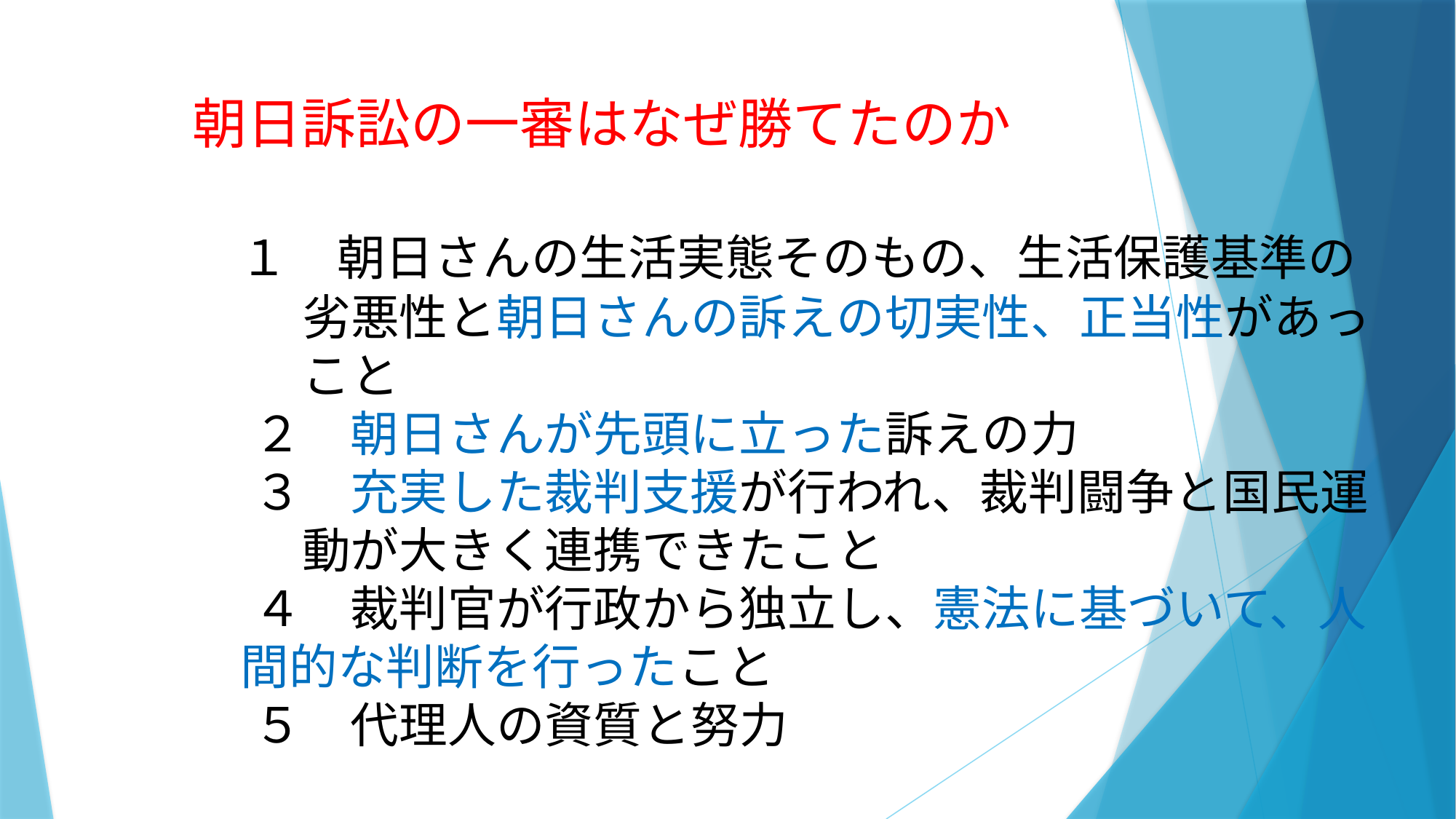

朝日訴訟の一審はなぜ勝てたのか

　　　　 １　朝日さんの生活実態そのもの、生活保護基準の
　　　　　　劣悪性と朝日さんの訴えの切実性、正当性があっ
　　　　　　こと
　　　　　２　朝日さんが先頭に立った訴えの力
　　　　　３　充実した裁判支援が行われ、裁判闘争と国民運
　　　　　　動が大きく連携できたこと
　　　　　４　裁判官が行政から独立し、憲法に基づいて、人
                    間的な判断を行ったこと
　　　　　５　代理人の資質と努力